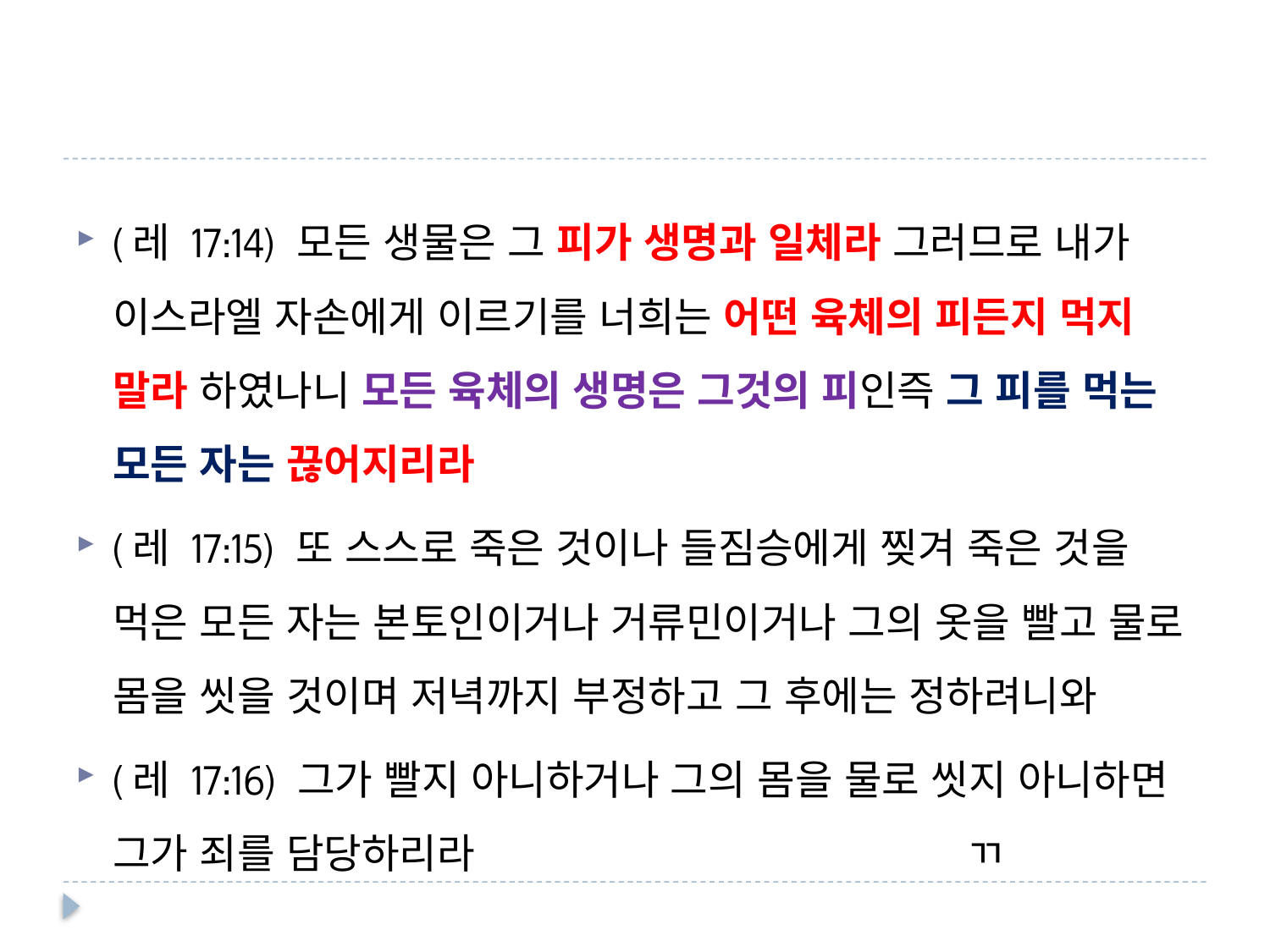

#
(레 17:14) 모든 생물은 그 피가 생명과 일체라 그러므로 내가 이스라엘 자손에게 이르기를 너희는 어떤 육체의 피든지 먹지 말라 하였나니 모든 육체의 생명은 그것의 피인즉 그 피를 먹는 모든 자는 끊어지리라
(레 17:15) 또 스스로 죽은 것이나 들짐승에게 찢겨 죽은 것을 먹은 모든 자는 본토인이거나 거류민이거나 그의 옷을 빨고 물로 몸을 씻을 것이며 저녁까지 부정하고 그 후에는 정하려니와
(레 17:16) 그가 빨지 아니하거나 그의 몸을 물로 씻지 아니하면 그가 죄를 담당하리라                                           ㄲ